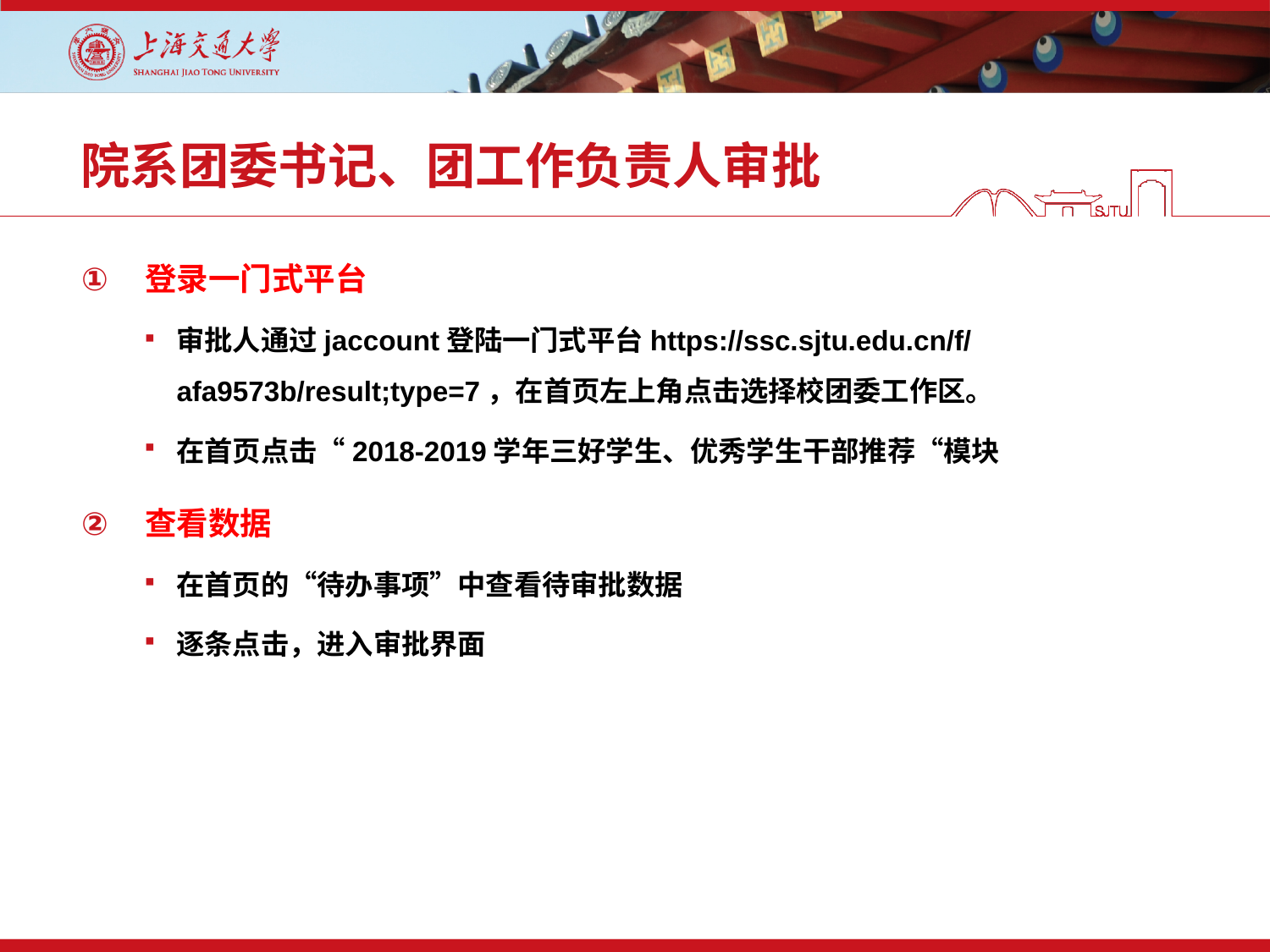

# 院系团委书记、团工作负责人审批
登录一门式平台
审批人通过jaccount登陆一门式平台https://ssc.sjtu.edu.cn/f/afa9573b/result;type=7，在首页左上角点击选择校团委工作区。
在首页点击“2018-2019学年三好学生、优秀学生干部推荐“模块
查看数据
在首页的“待办事项”中查看待审批数据
逐条点击，进入审批界面